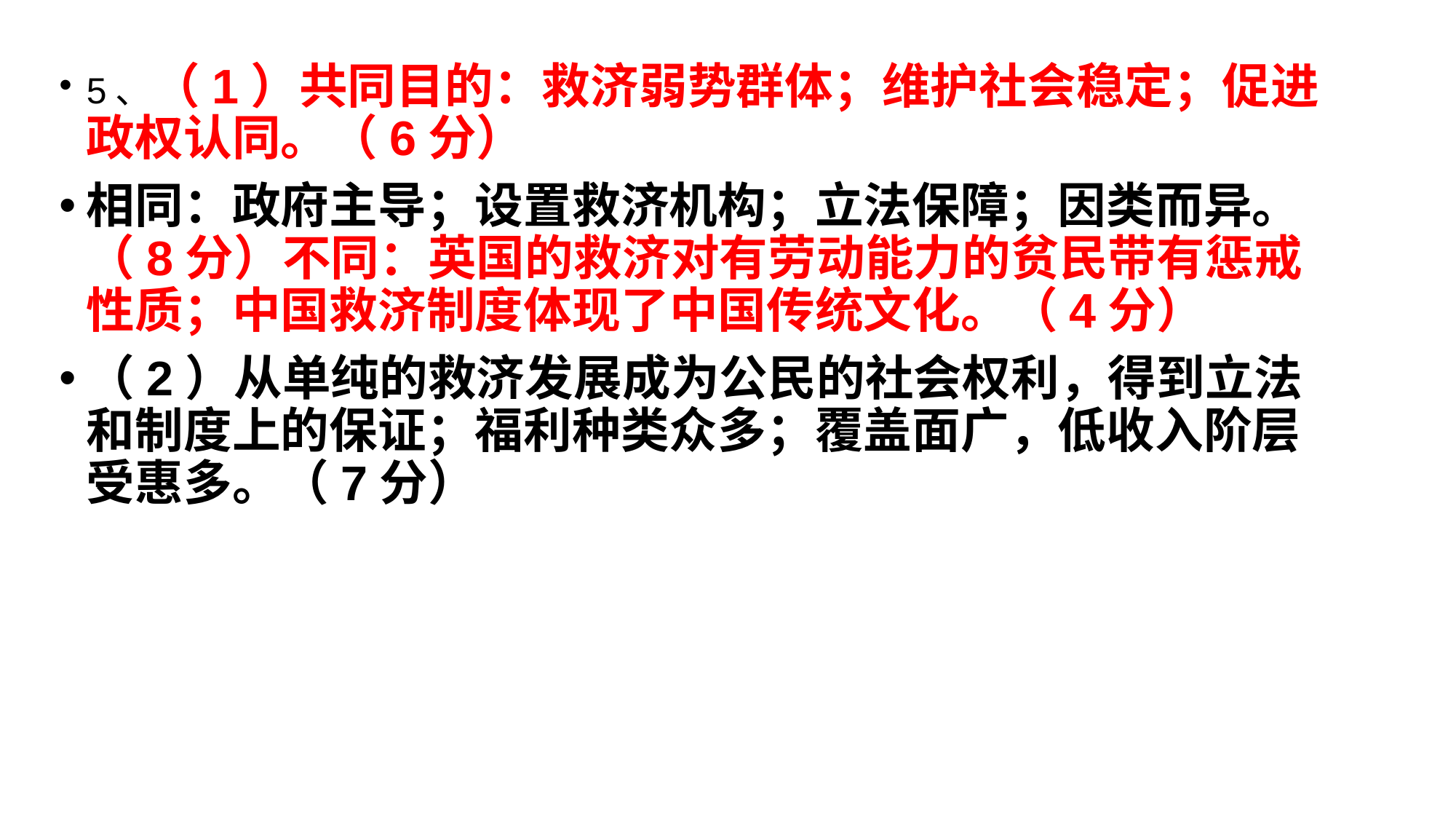

5、（1）共同目的：救济弱势群体；维护社会稳定；促进政权认同。（6分）
相同：政府主导；设置救济机构；立法保障；因类而异。（8分）不同：英国的救济对有劳动能力的贫民带有惩戒性质；中国救济制度体现了中国传统文化。（4分）
（2）从单纯的救济发展成为公民的社会权利，得到立法和制度上的保证；福利种类众多；覆盖面广，低收入阶层受惠多。（7分）